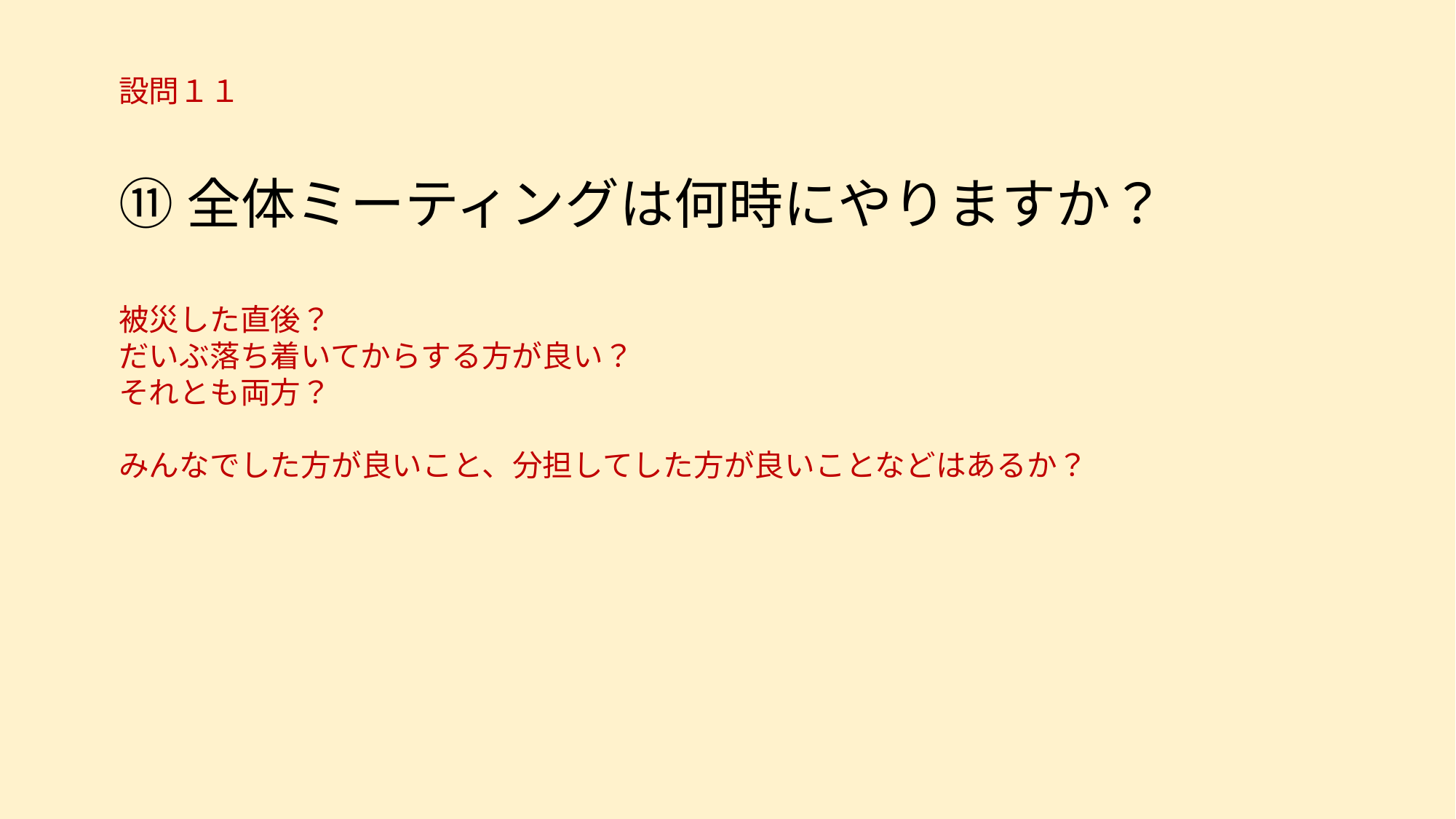

設問１１
⑪全体ミーティングは何時にやりますか？

被災した直後？
だいぶ落ち着いてからする方が良い？
それとも両方？

みんなでした方が良いこと、分担してした方が良いことなどはあるか？